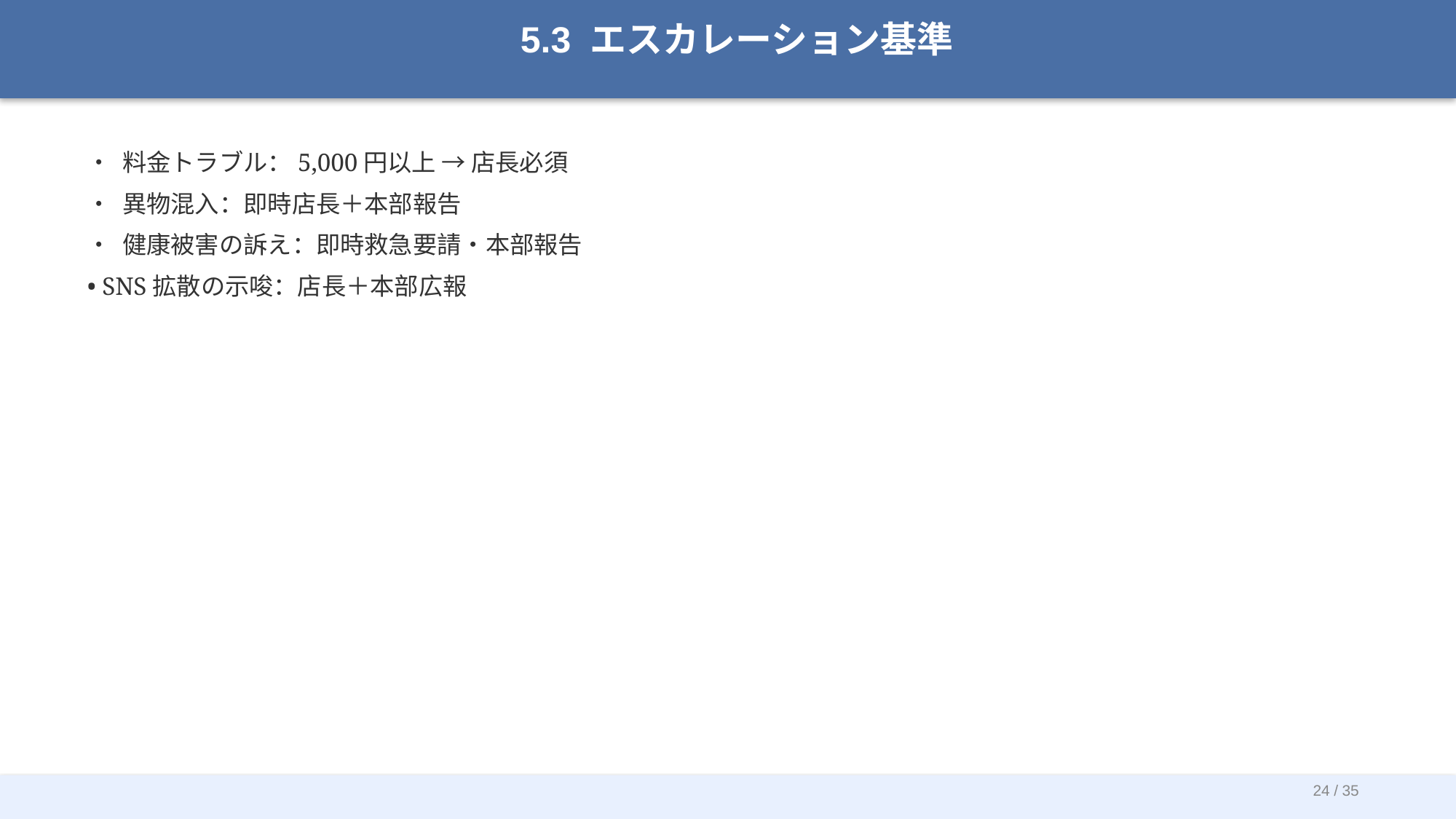

5.3 エスカレーション基準
• 料金トラブル：5,000円以上 → 店長必須
• 異物混入：即時店長＋本部報告
• 健康被害の訴え：即時救急要請・本部報告
• SNS拡散の示唆：店長＋本部広報

24 / 35